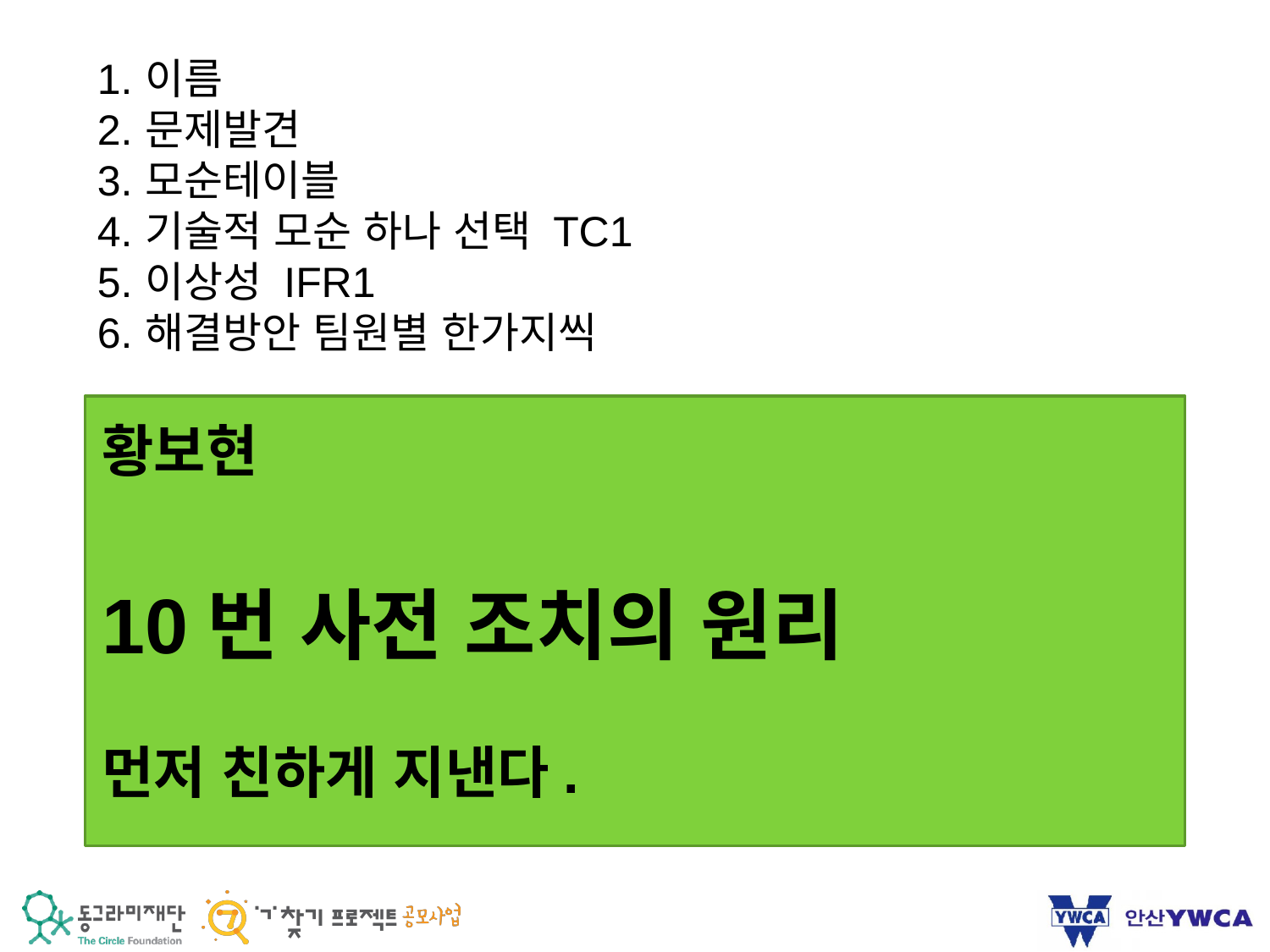

이름
문제발견
모순테이블
기술적 모순 하나 선택 TC1
이상성 IFR1
해결방안 팀원별 한가지씩

황보현

10번 사전 조치의 원리

먼저 친하게 지낸다.